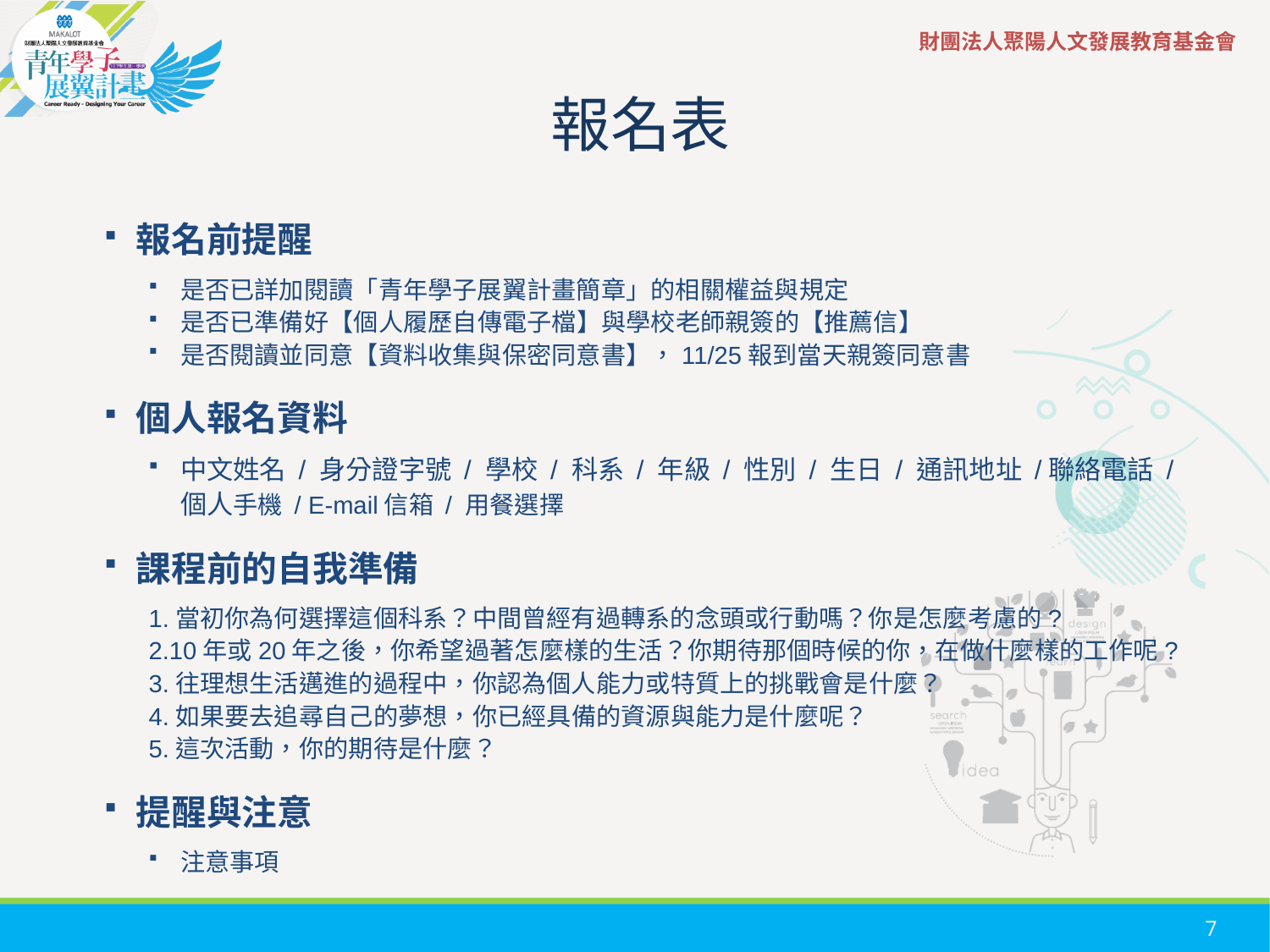

# 報名表
報名前提醒
是否已詳加閱讀「青年學子展翼計畫簡章」的相關權益與規定
是否已準備好【個人履歷自傳電子檔】與學校老師親簽的【推薦信】
是否閱讀並同意【資料收集與保密同意書】，11/25報到當天親簽同意書
個人報名資料
中文姓名 / 身分證字號 / 學校 / 科系 / 年級 / 性別 / 生日 / 通訊地址 /聯絡電話 / 個人手機 / E-mail信箱 / 用餐選擇
課程前的自我準備
1.當初你為何選擇這個科系？中間曾經有過轉系的念頭或行動嗎？你是怎麼考慮的?
2.10年或20年之後，你希望過著怎麼樣的生活？你期待那個時候的你，在做什麼樣的工作呢?
3.往理想生活邁進的過程中，你認為個人能力或特質上的挑戰會是什麼？
4.如果要去追尋自己的夢想，你已經具備的資源與能力是什麼呢？
5.這次活動，你的期待是什麼？
提醒與注意
注意事項